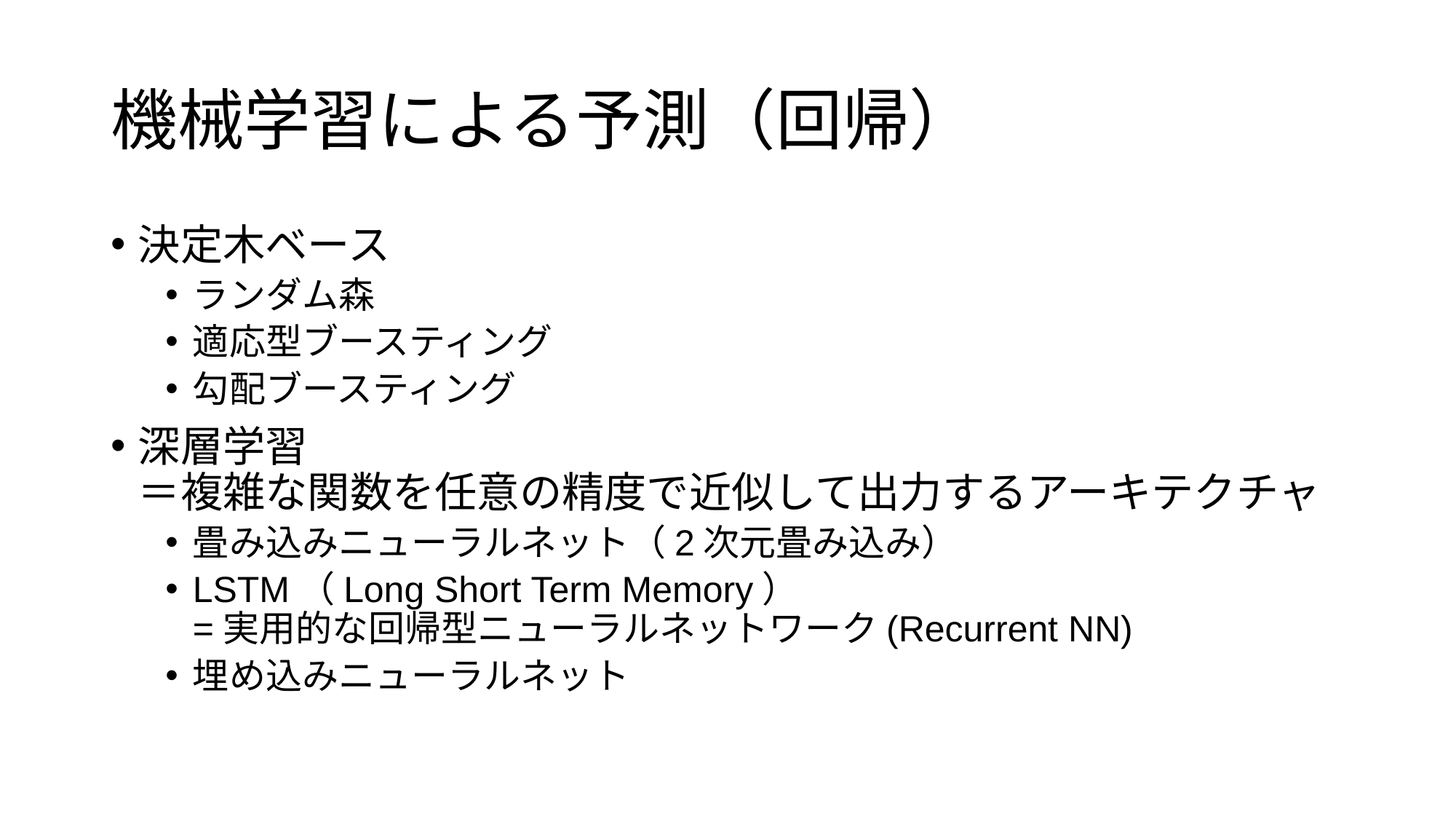

# 機械学習による予測（回帰）
決定木ベース
ランダム森
適応型ブースティング
勾配ブースティング
深層学習
＝複雑な関数を任意の精度で近似して出力するアーキテクチャ
畳み込みニューラルネット（2次元畳み込み）
LSTM（Long Short Term Memory）
=実用的な回帰型ニューラルネットワーク(Recurrent NN)
埋め込みニューラルネット